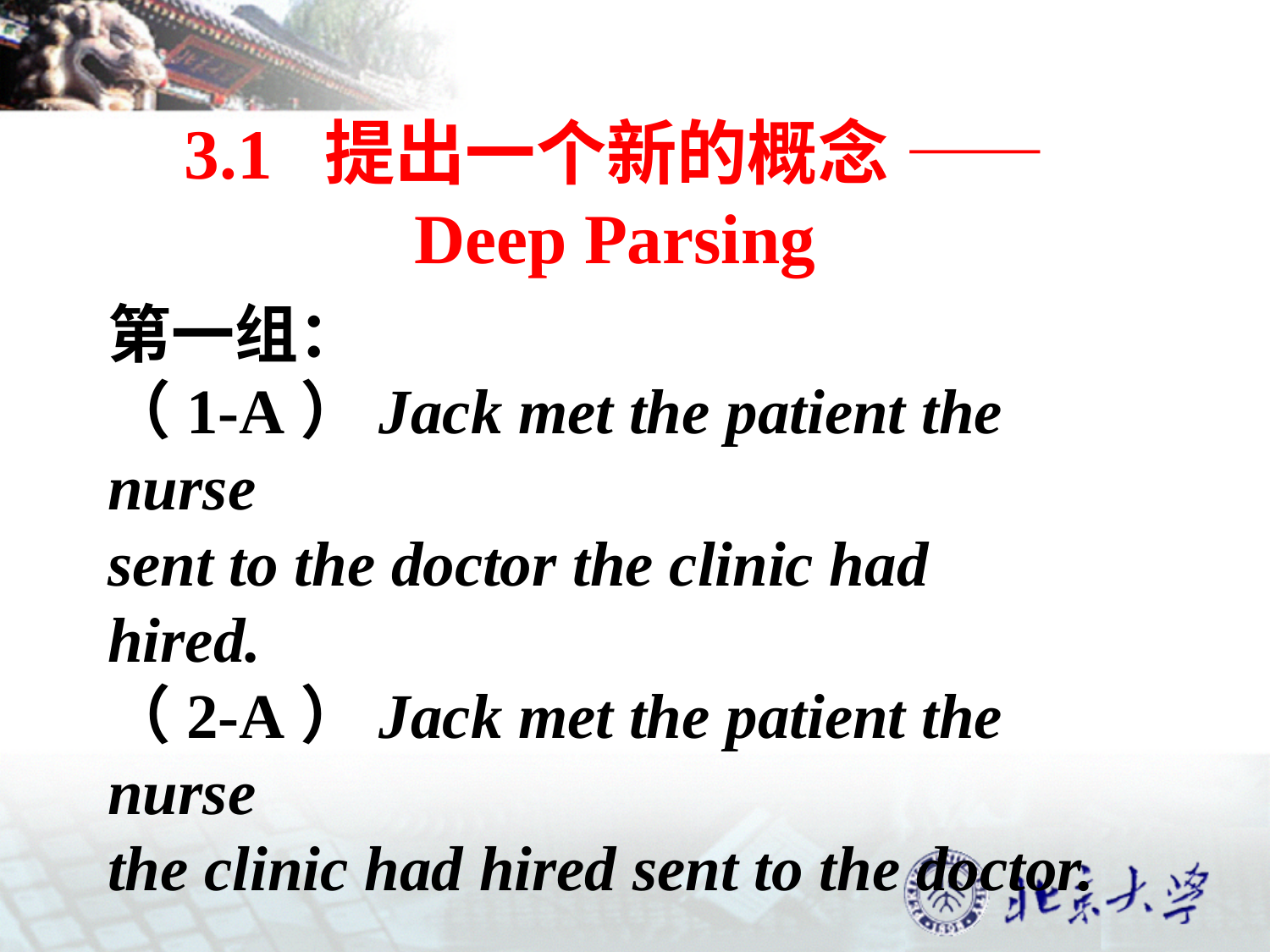

3.1  提出一个新的概念 —— Deep Parsing
第一组：
（1-A）Jack met the patient the nurse
sent to the doctor the clinic had
hired.
（2-A）Jack met the patient the nurse
the clinic had hired sent to the doctor.